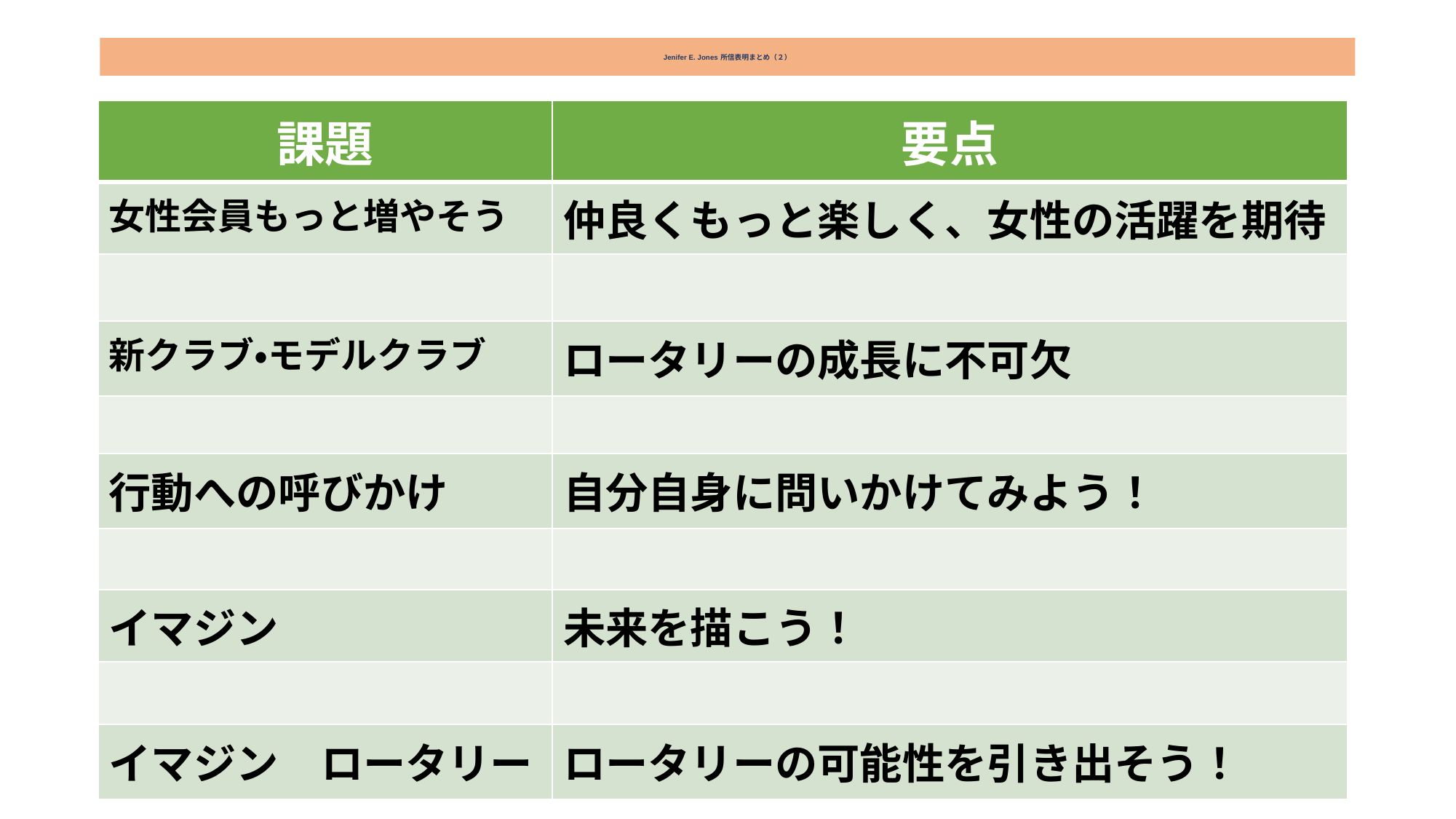

# Jenifer E. Jones 所信表明まとめ（２）
| 課題 | 要点 |
| --- | --- |
| 女性会員もっと増やそう | 仲良くもっと楽しく、女性の活躍を期待 |
|  |  |
| 新クラブ・モデルクラブ | ロータリーの成長に不可欠 |
|  |  |
| 行動への呼びかけ | 自分自身に問いかけてみよう！ |
|  |  |
| イマジン | 未来を描こう！ |
|  |  |
| イマジン　ロータリー | ロータリーの可能性を引き出そう！ |